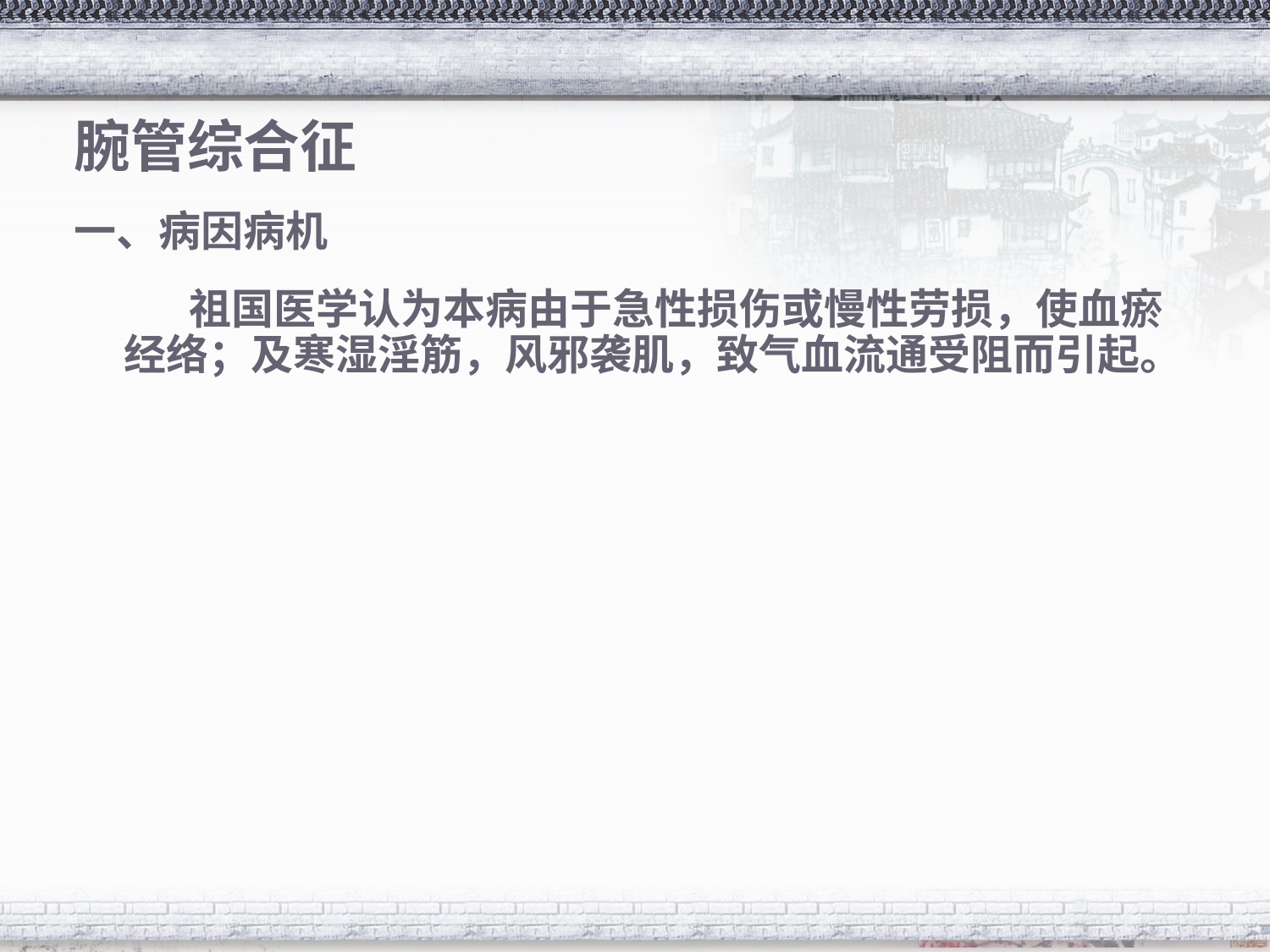

# 腕管综合征
一、病因病机
           祖国医学认为本病由于急性损伤或慢性劳损，使血瘀经络；及寒湿淫筋，风邪袭肌，致气血流通受阻而引起。